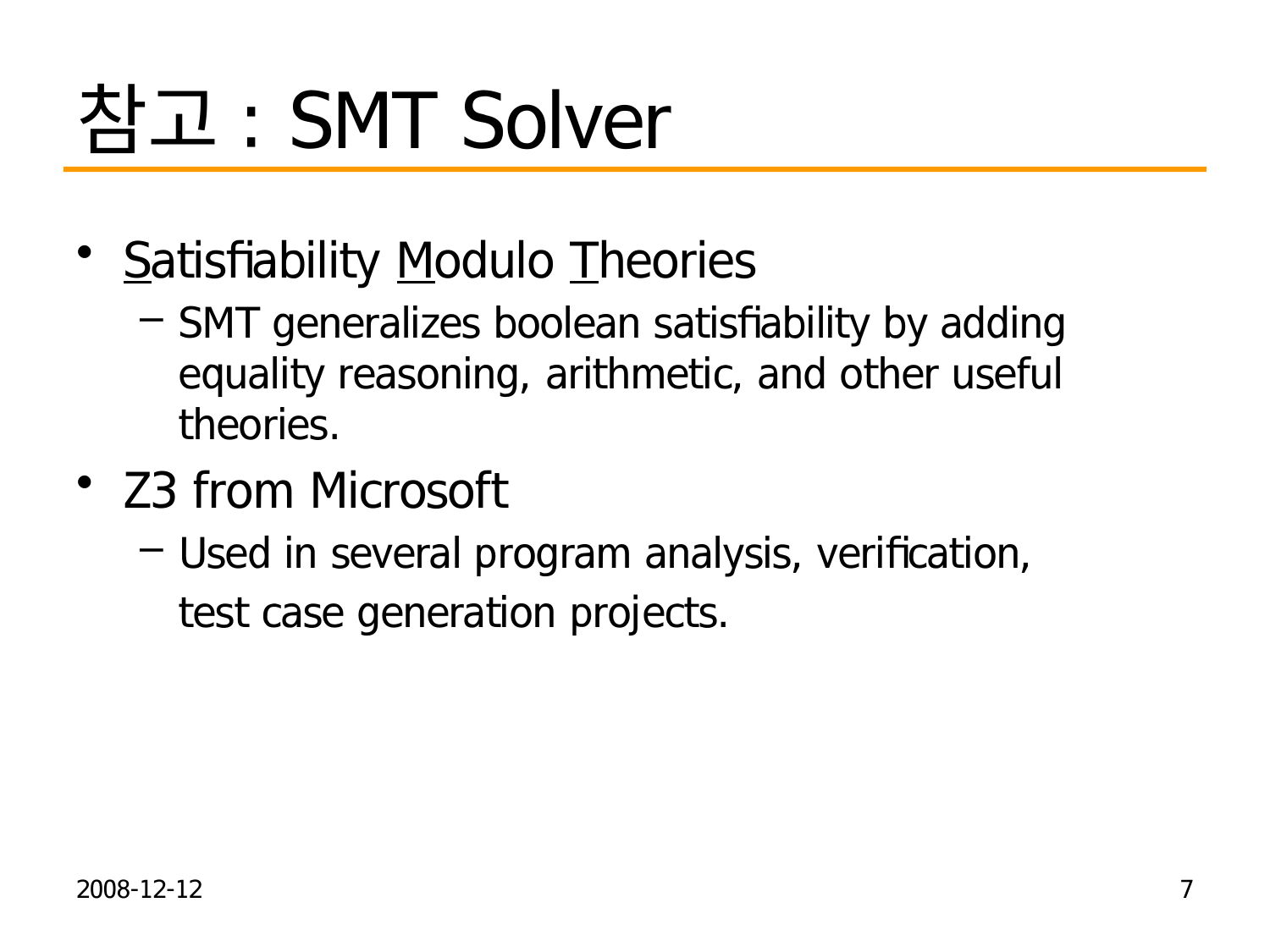

# 참고: SMT Solver
Satisfiability Modulo Theories
SMT generalizes boolean satisfiability by adding equality reasoning, arithmetic, and other useful theories.
Z3 from Microsoft
Used in several program analysis, verification,
	test case generation projects.

2008-12-12
7